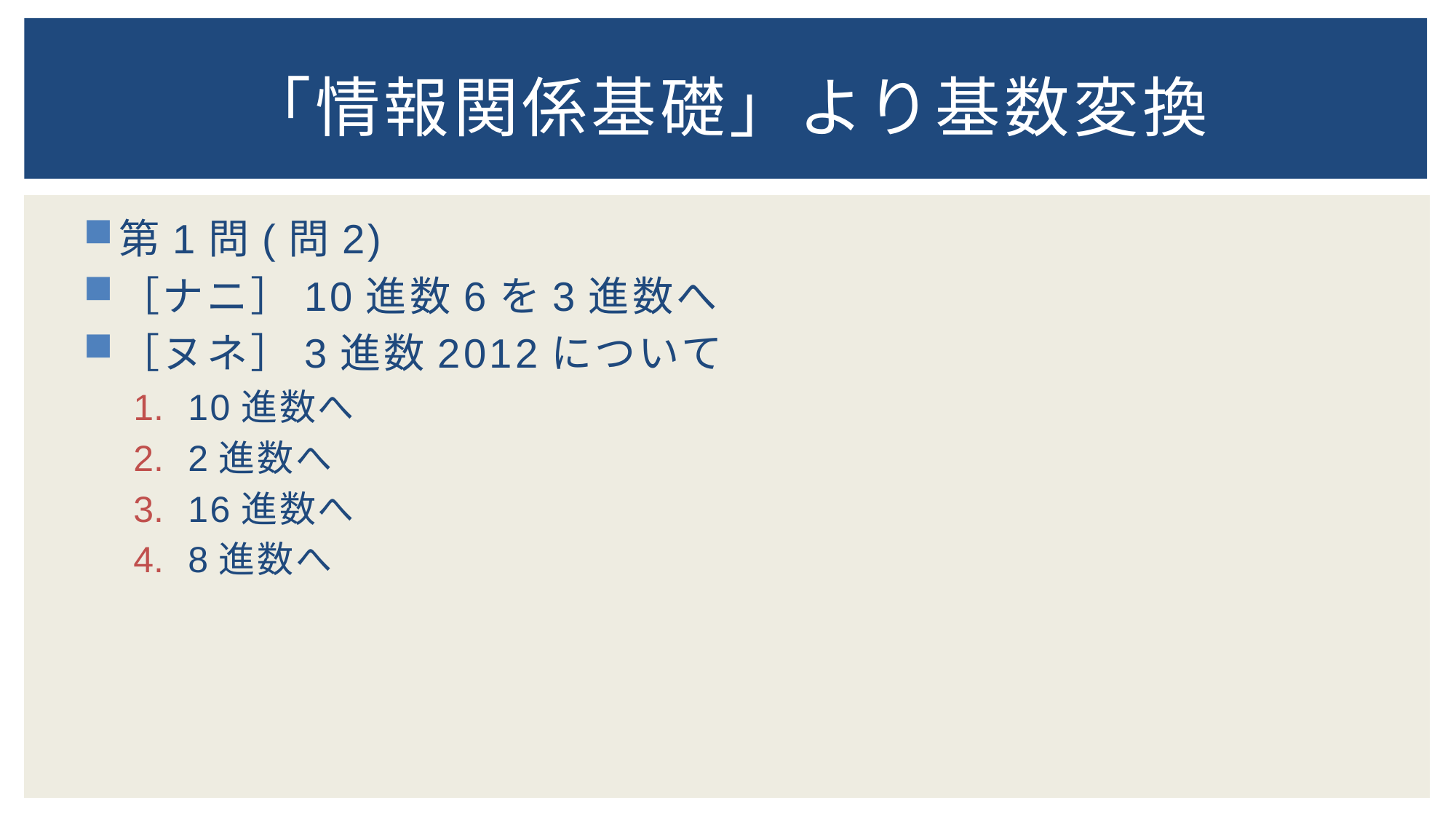

# 「情報関係基礎」より基数変換
第1問(問2)
［ナニ］10進数6を3進数へ
［ヌネ］3進数2012について
10進数へ
2進数へ
16進数へ
8進数へ